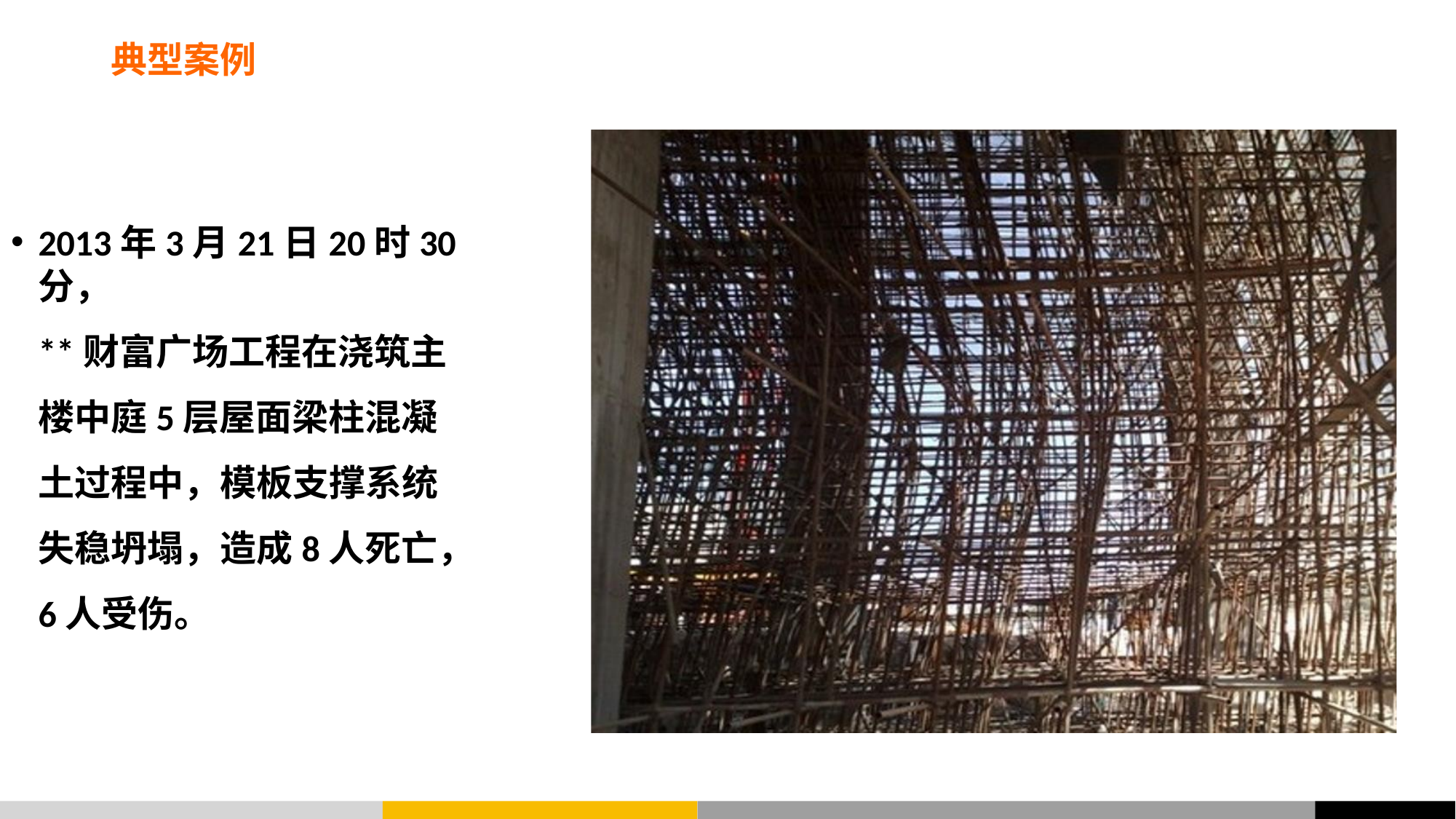

# 典型案例

2013年3月21日20时30分，
**财富广场工程在浇筑主 楼中庭5层屋面梁柱混凝 土过程中，模板支撑系统 失稳坍塌，造成8人死亡，
6人受伤。